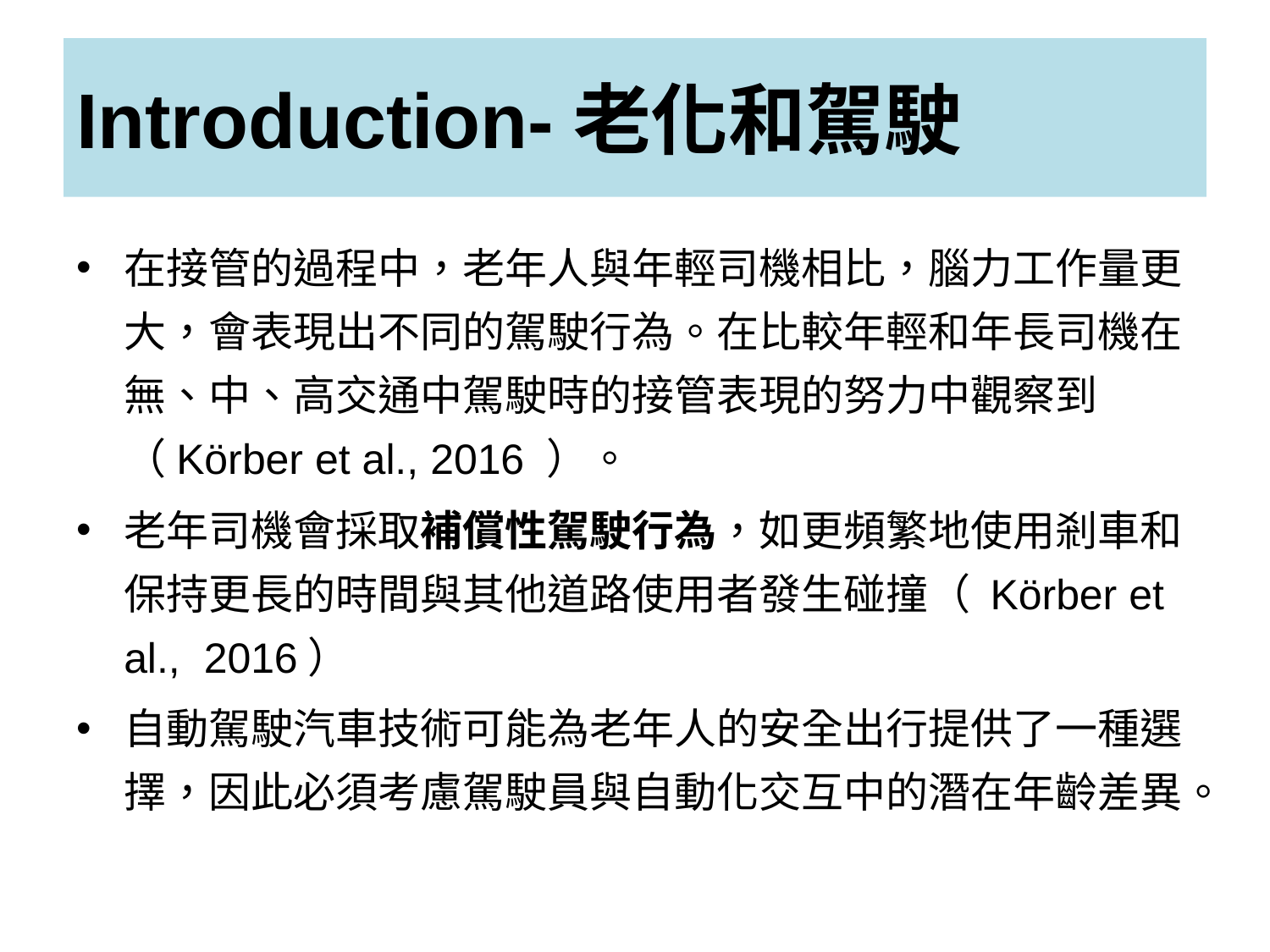

# Introduction-老化和駕駛
在接管的過程中，老年人與年輕司機相比，腦力工作量更大，會表現出不同的駕駛行為。在比較年輕和年長司機在無、中、高交通中駕駛時的接管表現的努力中觀察到（Körber et al., 2016 ）。
老年司機會採取補償性駕駛行為，如更頻繁地使用剎車和保持更長的時間與其他道路使用者發生碰撞（ Körber et al.,  2016）
自動駕駛汽車技術可能為老年人的安全出行提供了一種選擇，因此必須考慮駕駛員與自動化交互中的潛在年齡差異。